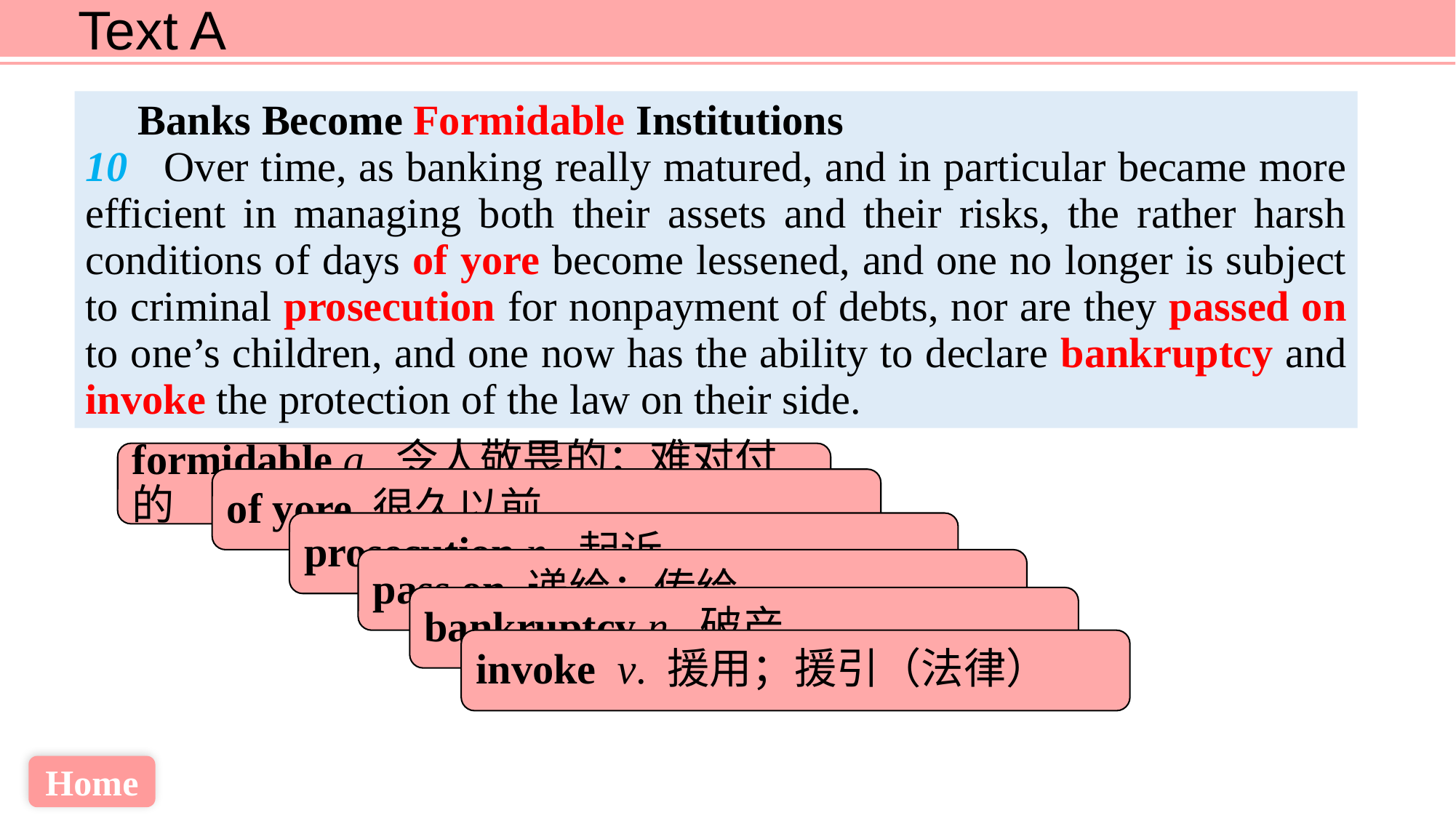

Banks Become Formidable Institutions
10   Over time, as banking really matured, and in particular became more efficient in managing both their assets and their risks, the rather harsh conditions of days of yore become lessened, and one no longer is subject to criminal prosecution for nonpayment of debts, nor are they passed on to one’s children, and one now has the ability to declare bankruptcy and invoke the protection of the law on their side.

formidable a. 令人敬畏的；难对付的
of yore 很久以前
prosecution n. 起诉
pass on 递给；传给
bankruptcy n. 破产
invoke  v. 援用；援引（法律）